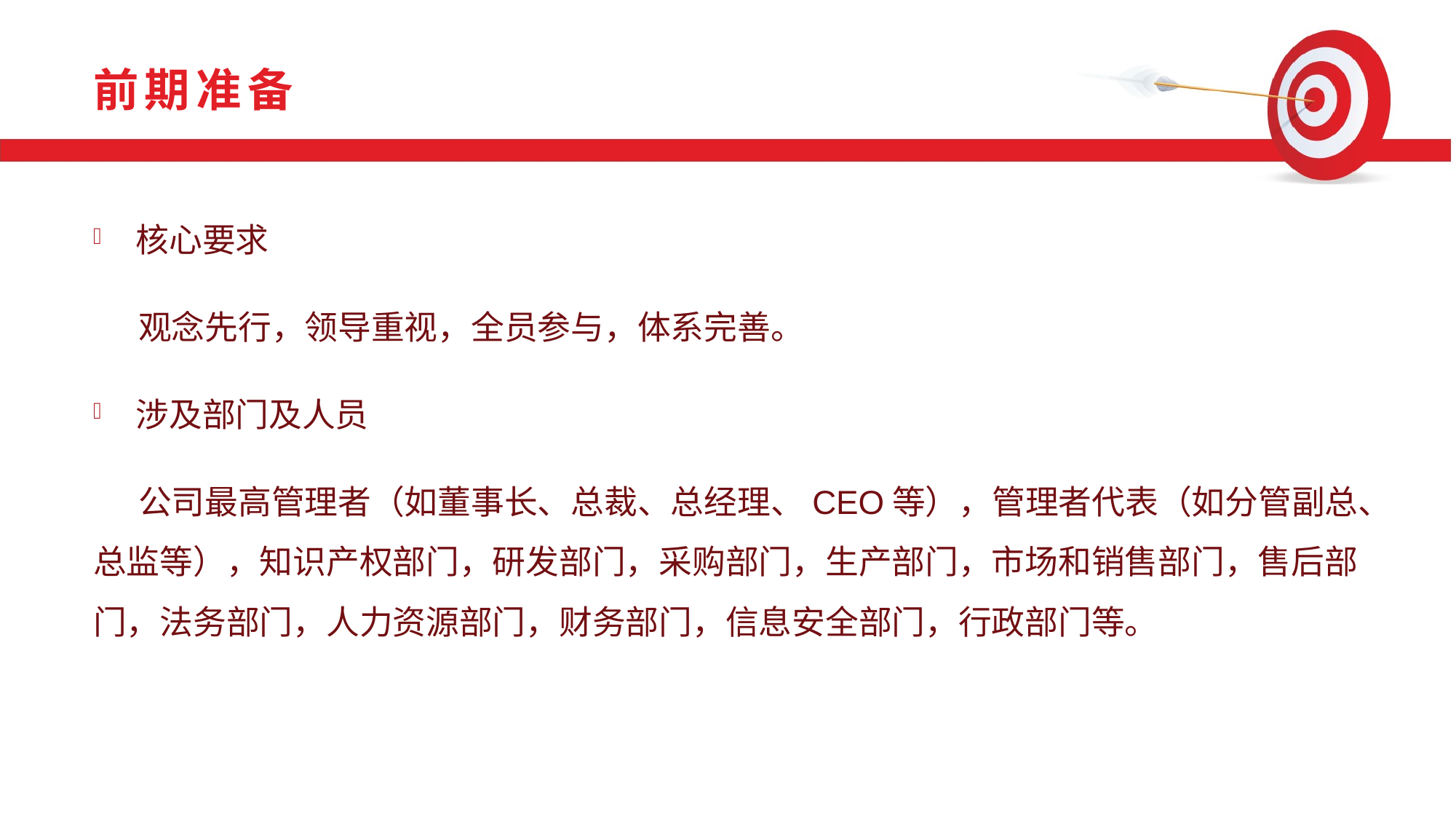

# 前期准备
核心要求
     观念先行，领导重视，全员参与，体系完善。
涉及部门及人员
     公司最高管理者（如董事长、总裁、总经理、CEO等），管理者代表（如分管副总、总监等），知识产权部门，研发部门，采购部门，生产部门，市场和销售部门，售后部门，法务部门，人力资源部门，财务部门，信息安全部门，行政部门等。